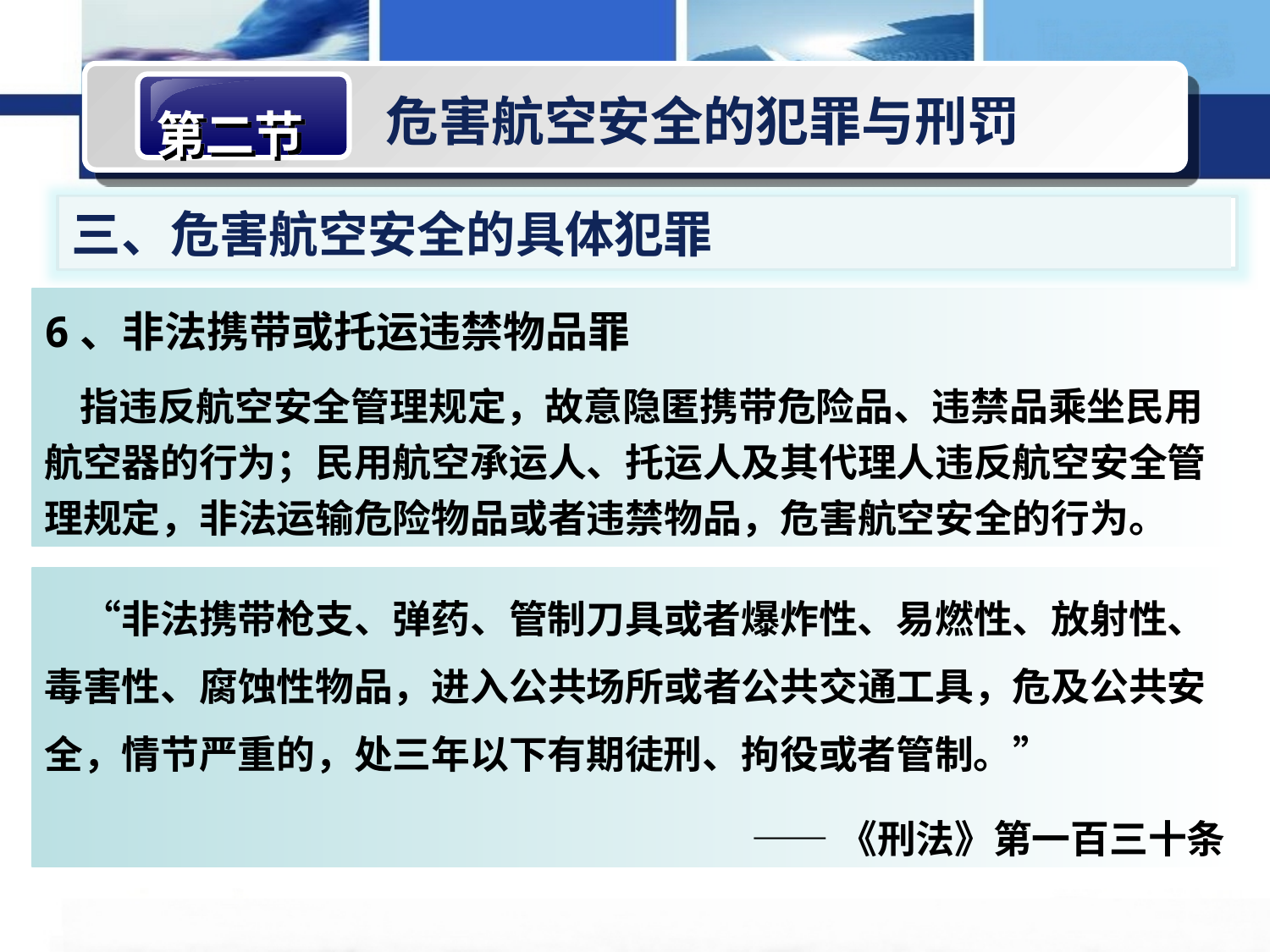

第二节
危害航空安全的犯罪与刑罚

三、危害航空安全的具体犯罪
6、非法携带或托运违禁物品罪
   指违反航空安全管理规定，故意隐匿携带危险品、违禁品乘坐民用航空器的行为；民用航空承运人、托运人及其代理人违反航空安全管理规定，非法运输危险物品或者违禁物品，危害航空安全的行为。
　“非法携带枪支、弹药、管制刀具或者爆炸性、易燃性、放射性、毒害性、腐蚀性物品，进入公共场所或者公共交通工具，危及公共安全，情节严重的，处三年以下有期徒刑、拘役或者管制。”
 ——《刑法》第一百三十条
19